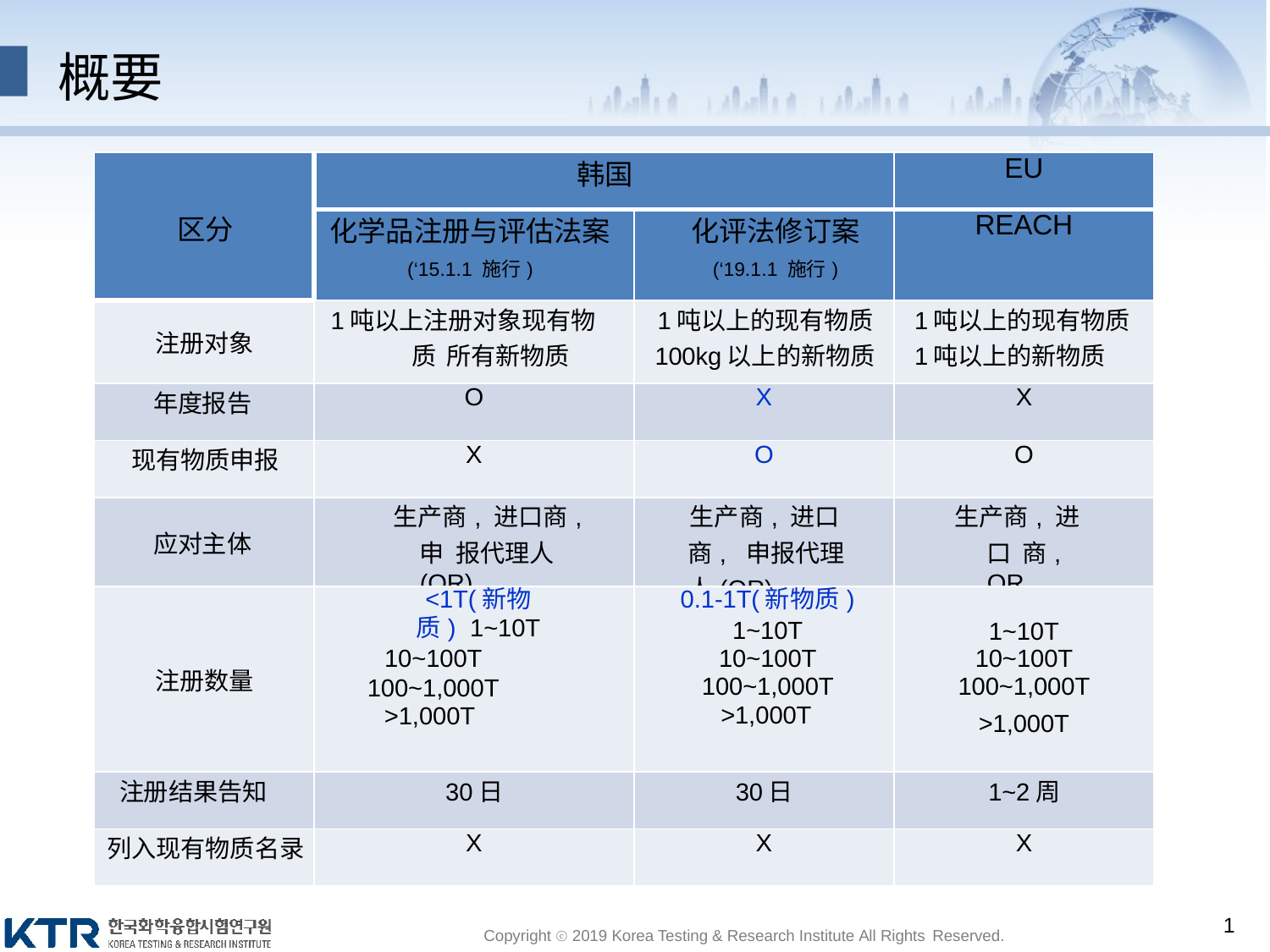

3

概要

| 区分 | 韩国 |  | EU |
| --- | --- | --- | --- |
|  | 化学品注册与评估法案 (‘15.1.1 施行) | 化评法修订案 (‘19.1.1 施行) | REACH |
| 注册对象 | 1吨以上注册对象现有物质 所有新物质 | 1吨以上的现有物质 100kg以上的新物质 | 1吨以上的现有物质 1吨以上的新物质 |
| 年度报告 | O | X | X |
| 现有物质申报 | X | O | O |
| 应对主体 | 生产商, 进口商, 申 报代理人(OR) | 生产商, 进口商, 申报代理人(OR) | 生产商, 进口 商, OR |
| 注册数量 | <1T(新物质) 1~10T 10~100T 100~1,000T >1,000T | 0.1-1T(新物质) 1~10T 10~100T 100~1,000T >1,000T | 1~10T 10~100T 100~1,000T >1,000T |
| 注册结果告知 | 30日 | 30日 | 1~2周 |
| 列入现有物质名录 | X | X | X |
1

Copyright ⓒ 2019 Korea Testing & Research Institute All Rights Reserved.